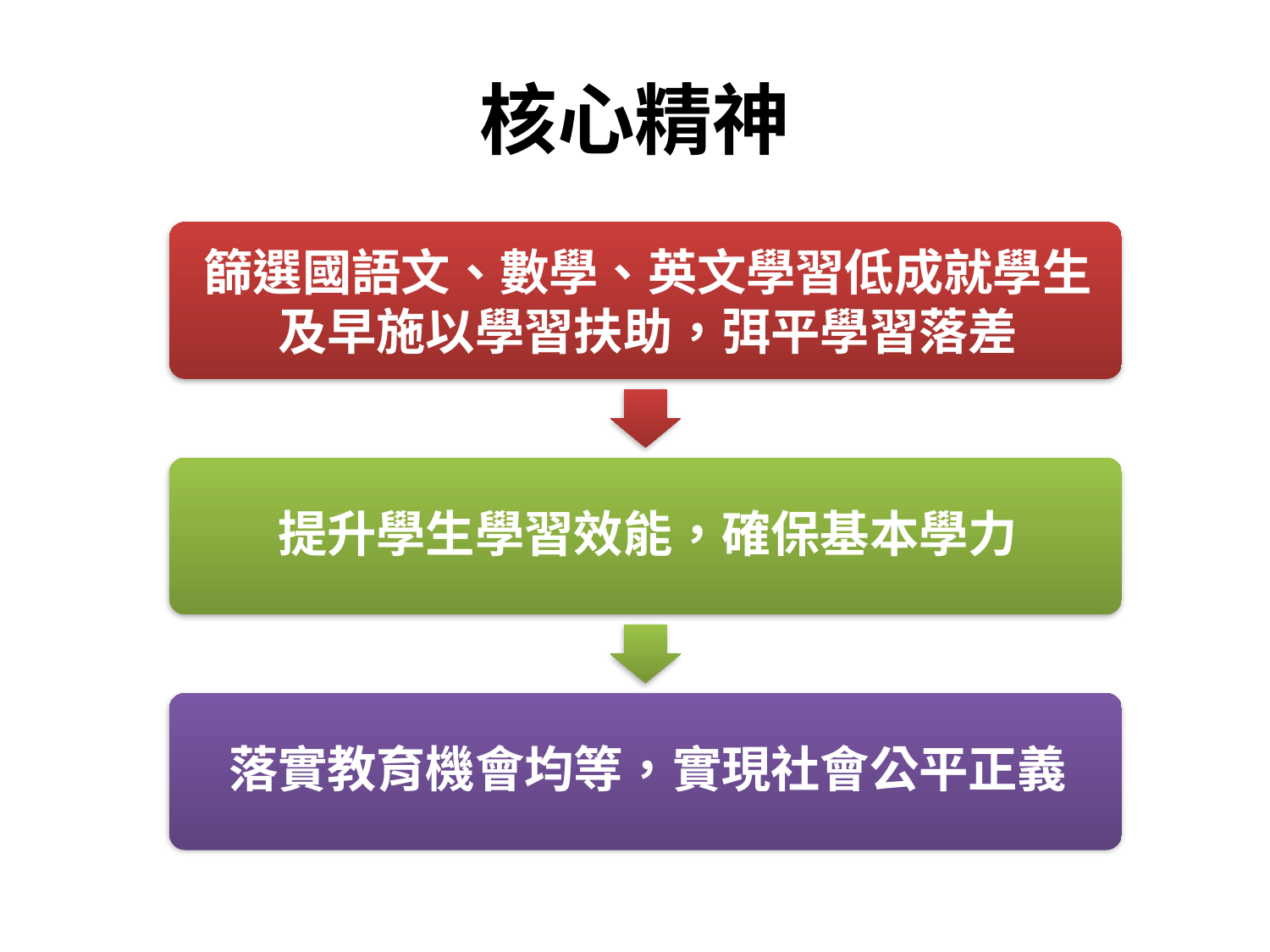

# 核心精神
篩選國語文、數學、英文學習低成就學生
及早施以學習扶助，弭平學習落差

提升學生學習效能，確保基本學力

落實教育機會均等，實現社會公平正義